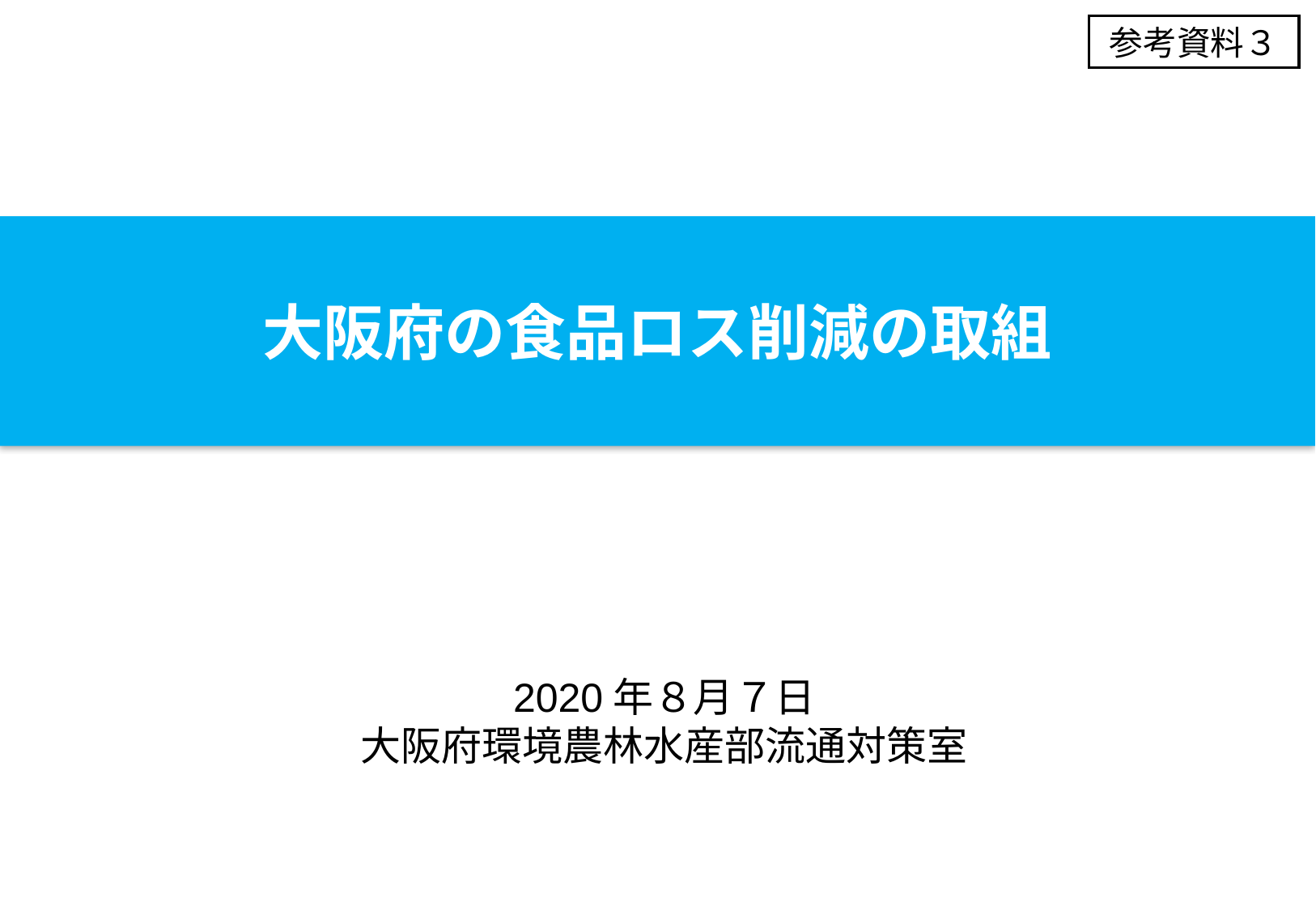

参考資料３
# 大阪府の食品ロス削減の取組
2020年８月７日
大阪府環境農林水産部流通対策室